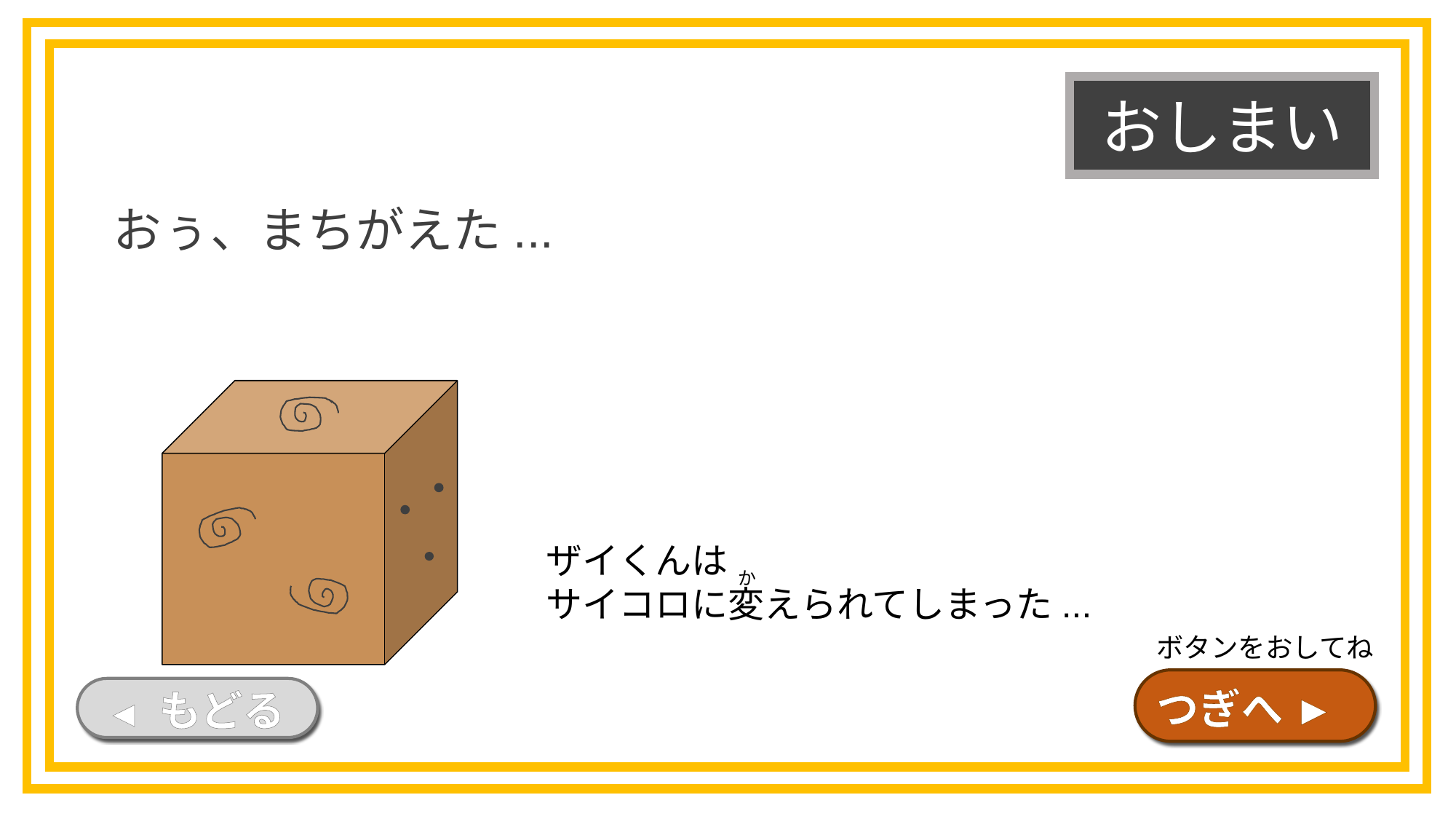

おしまい
おぅ、まちがえた...

ザイくんは
サイコロに変えられてしまった...
か
ボタンをおしてね

つぎへ ►
◄ もどる